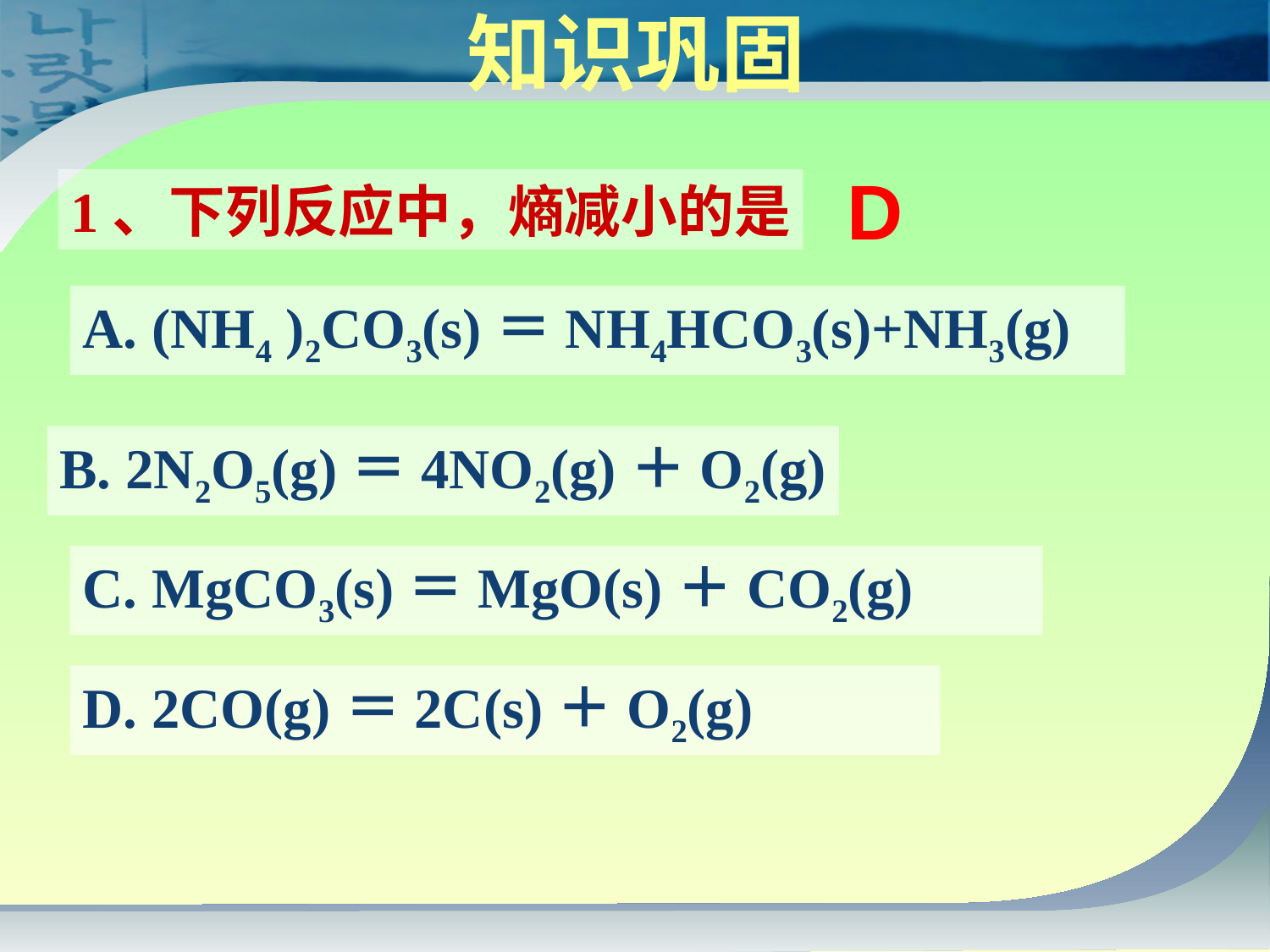

知识巩固
D
1、下列反应中，熵减小的是
A. (NH4 )2CO3(s)＝NH4HCO3(s)+NH3(g)
B. 2N2O5(g)＝4NO2(g)＋O2(g)
C. MgCO3(s)＝MgO(s)＋CO2(g)
D. 2CO(g)＝2C(s)＋O2(g)